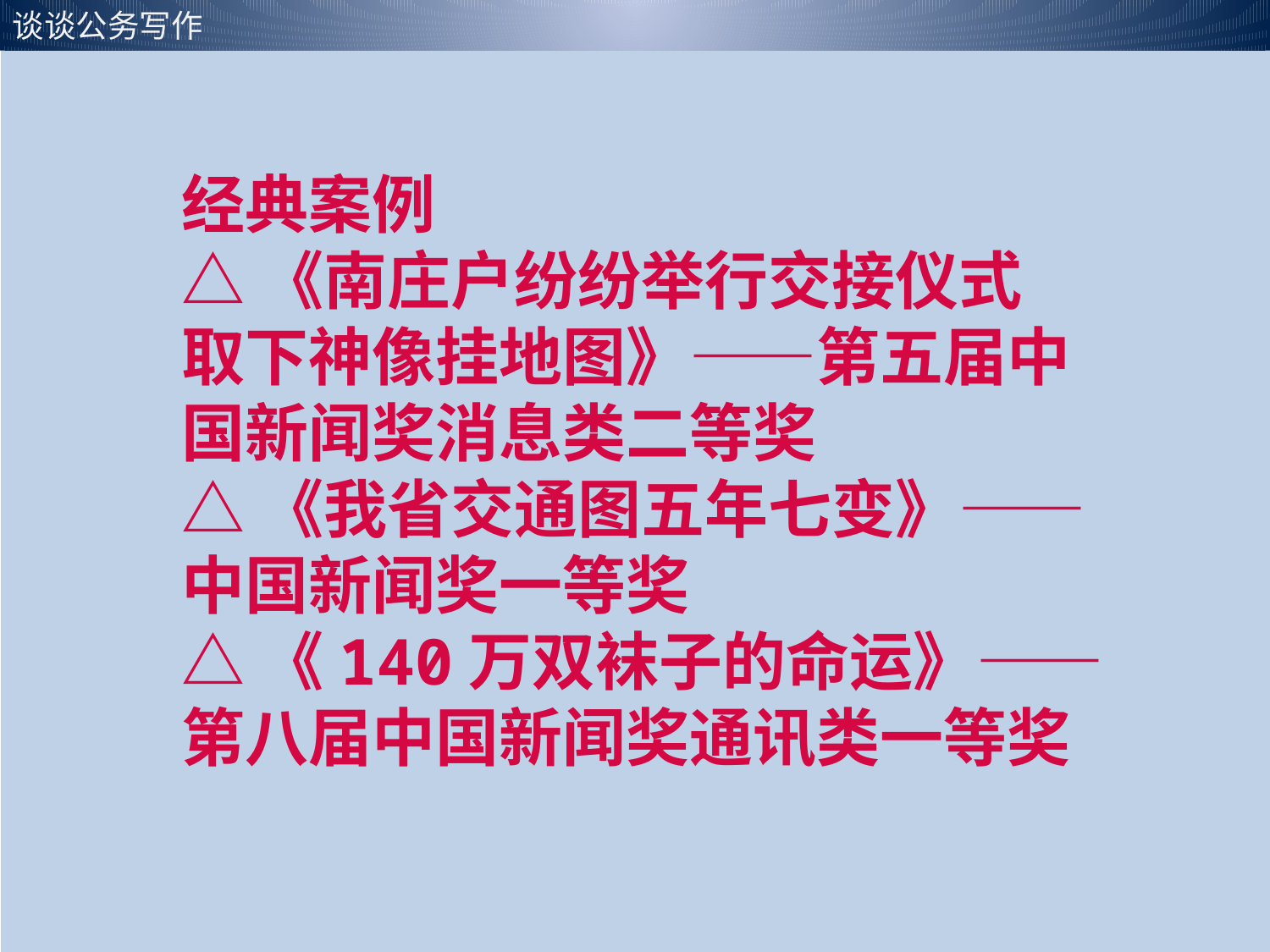

经典案例
△《南庄户纷纷举行交接仪式    取下神像挂地图》——第五届中国新闻奖消息类二等奖
△《我省交通图五年七变》——中国新闻奖一等奖
△《140万双袜子的命运》——第八届中国新闻奖通讯类一等奖